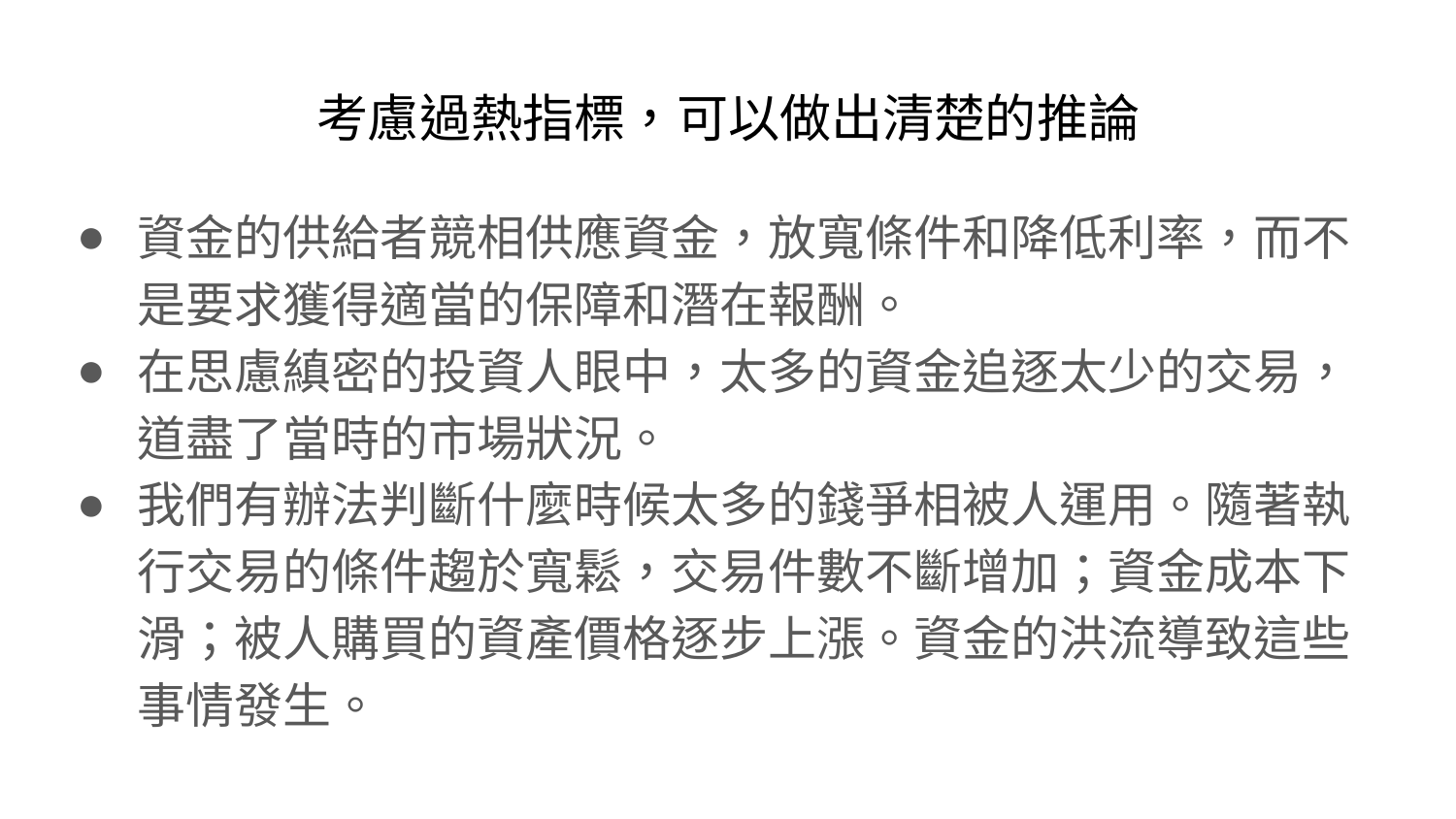

# 考慮過熱指標，可以做出清楚的推論
資金的供給者競相供應資金，放寬條件和降低利率，而不是要求獲得適當的保障和潛在報酬。
在思慮縝密的投資人眼中，太多的資金追逐太少的交易，道盡了當時的市場狀況。
我們有辦法判斷什麼時候太多的錢爭相被人運用。隨著執行交易的條件趨於寬鬆，交易件數不斷增加；資金成本下滑；被人購買的資產價格逐步上漲。資金的洪流導致這些事情發生。